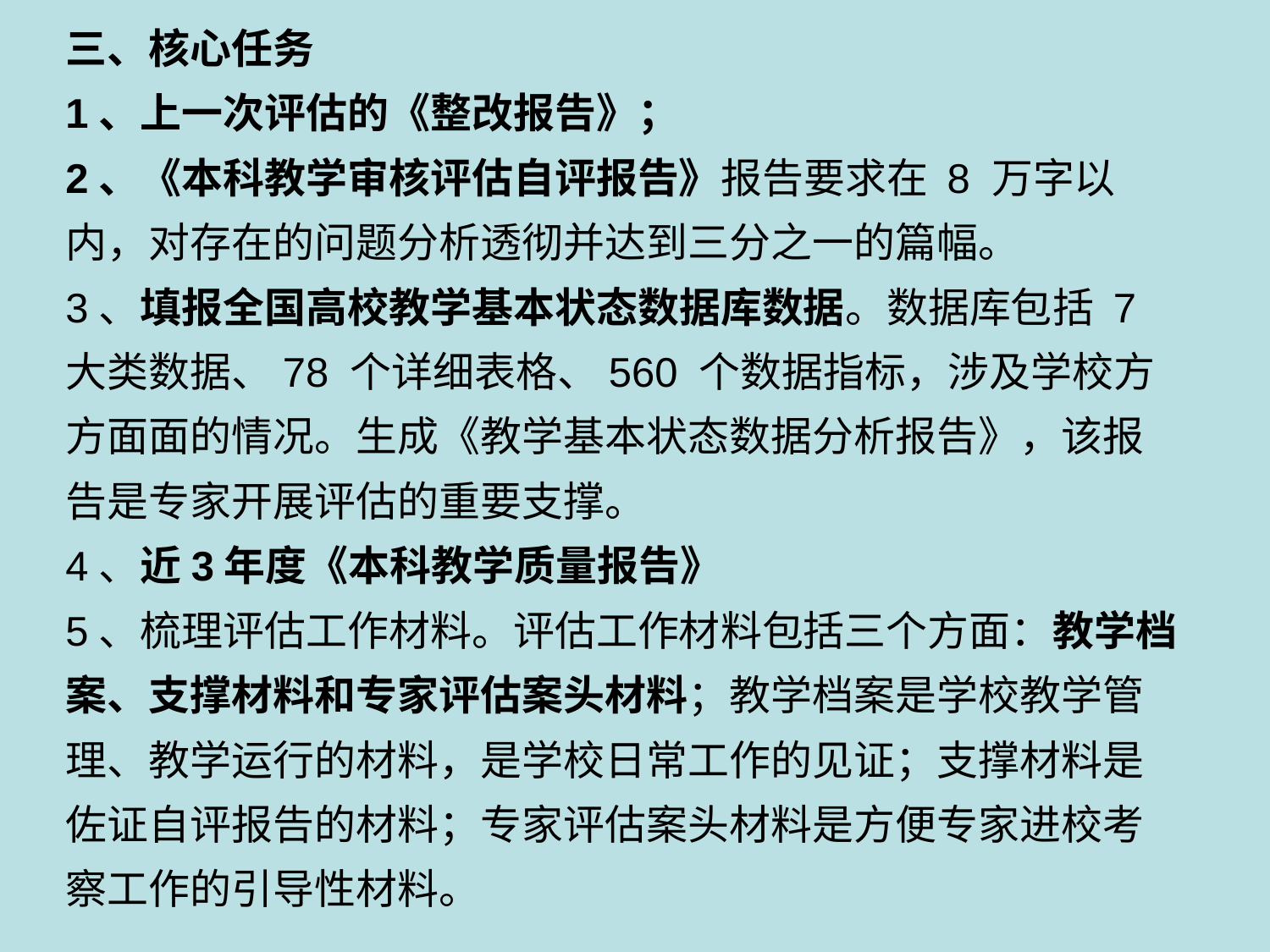

# 三、核心任务 1、上一次评估的《整改报告》； 2、《本科教学审核评估自评报告》报告要求在 8 万字以内，对存在的问题分析透彻并达到三分之一的篇幅。 3、填报全国高校教学基本状态数据库数据。数据库包括 7 大类数据、78 个详细表格、560 个数据指标，涉及学校方方面面的情况。生成《教学基本状态数据分析报告》，该报告是专家开展评估的重要支撑。 4、近3年度《本科教学质量报告》 5、梳理评估工作材料。评估工作材料包括三个方面：教学档案、支撑材料和专家评估案头材料；教学档案是学校教学管理、教学运行的材料，是学校日常工作的见证；支撑材料是佐证自评报告的材料；专家评估案头材料是方便专家进校考察工作的引导性材料。